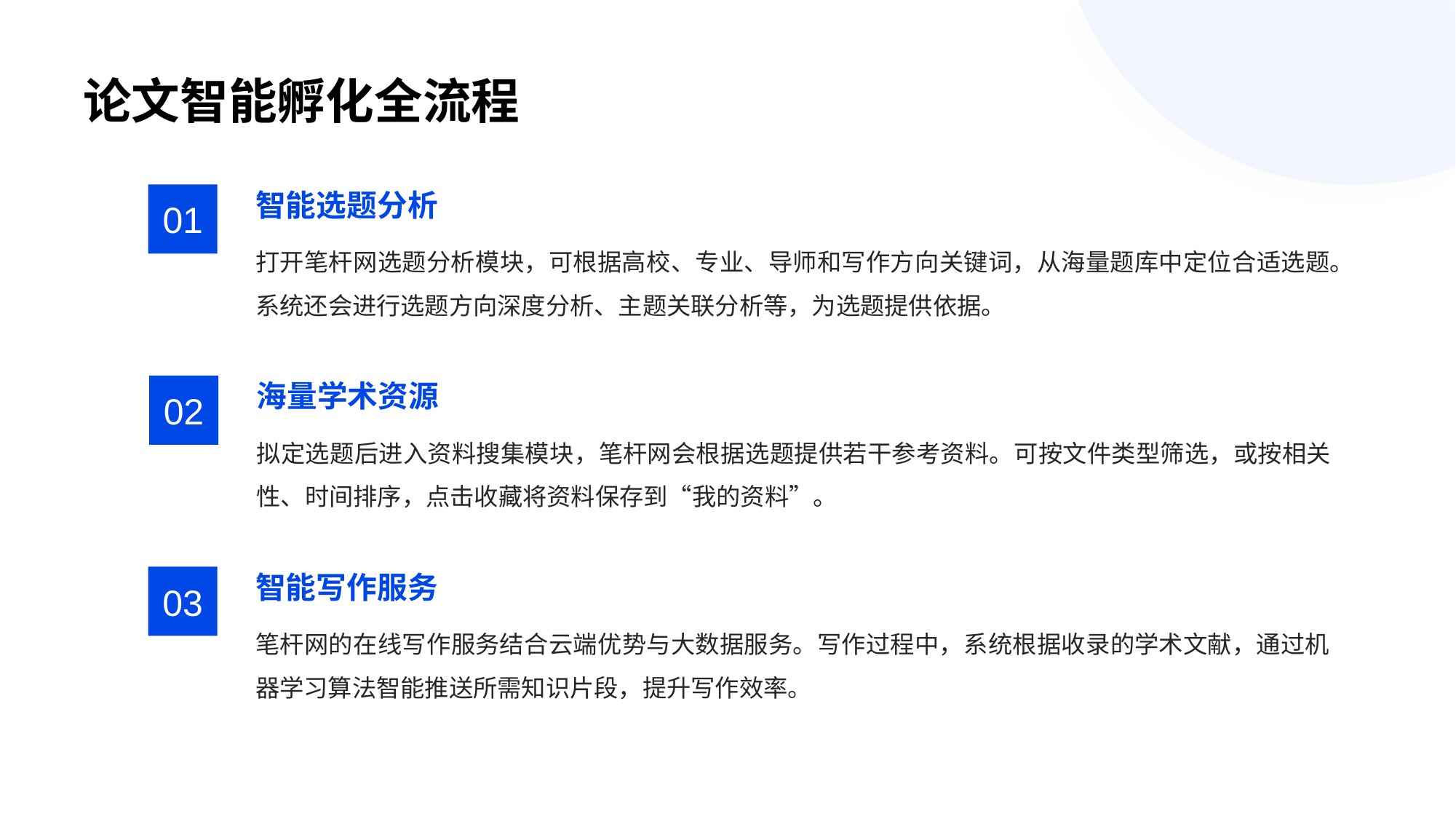

# 论文智能孵化全流程
智能选题分析
01
打开笔杆网选题分析模块，可根据高校、专业、导师和写作方向关键词，从海量题库中定位合适选题。系统还会进行选题方向深度分析、主题关联分析等，为选题提供依据。
海量学术资源
02
拟定选题后进入资料搜集模块，笔杆网会根据选题提供若干参考资料。可按文件类型筛选，或按相关性、时间排序，点击收藏将资料保存到“我的资料”。
智能写作服务
03
笔杆网的在线写作服务结合云端优势与大数据服务。写作过程中，系统根据收录的学术文献，通过机器学习算法智能推送所需知识片段，提升写作效率。